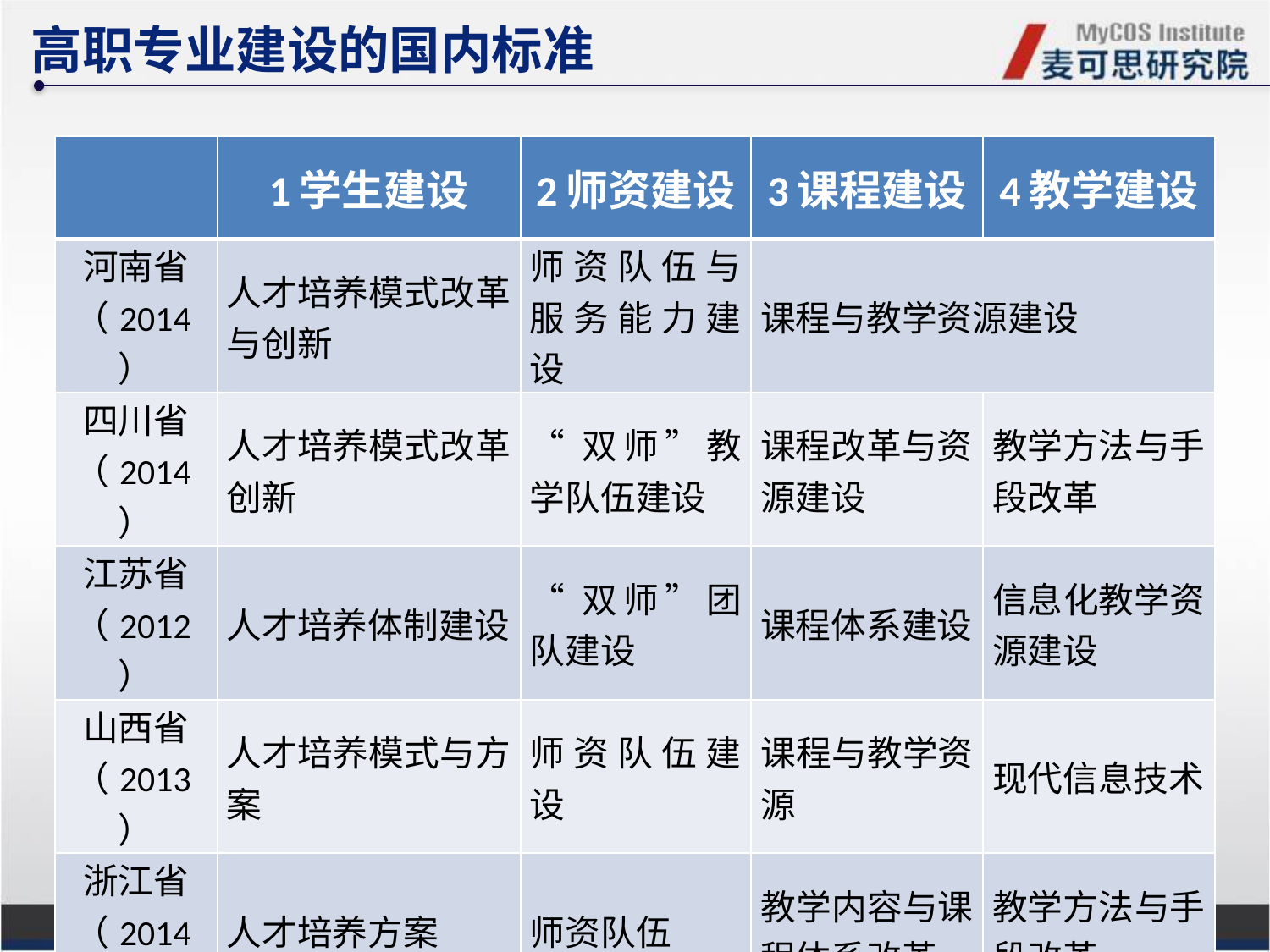

高职专业建设的国内标准
|  | 1学生建设 | 2师资建设 | 3课程建设 | 4教学建设 |
| --- | --- | --- | --- | --- |
| 河南省 （2014） | 人才培养模式改革与创新 | 师资队伍与服务能力建设 | 课程与教学资源建设 |  |
| 四川省 （2014） | 人才培养模式改革创新 | “双师”教学队伍建设 | 课程改革与资源建设 | 教学方法与手段改革 |
| 江苏省 （2012） | 人才培养体制建设 | “双师”团队建设 | 课程体系建设 | 信息化教学资源建设 |
| 山西省 （2013） | 人才培养模式与方案 | 师资队伍建设 | 课程与教学资源 | 现代信息技术 |
| 浙江省 （2014） | 人才培养方案 | 师资队伍 | 教学内容与课程体系改革 | 教学方法与手段改革 |
| 湖北省 （2014） | 改革人才培养模式 | 改革教师评价制度 | 改革教育教学方式 |  |